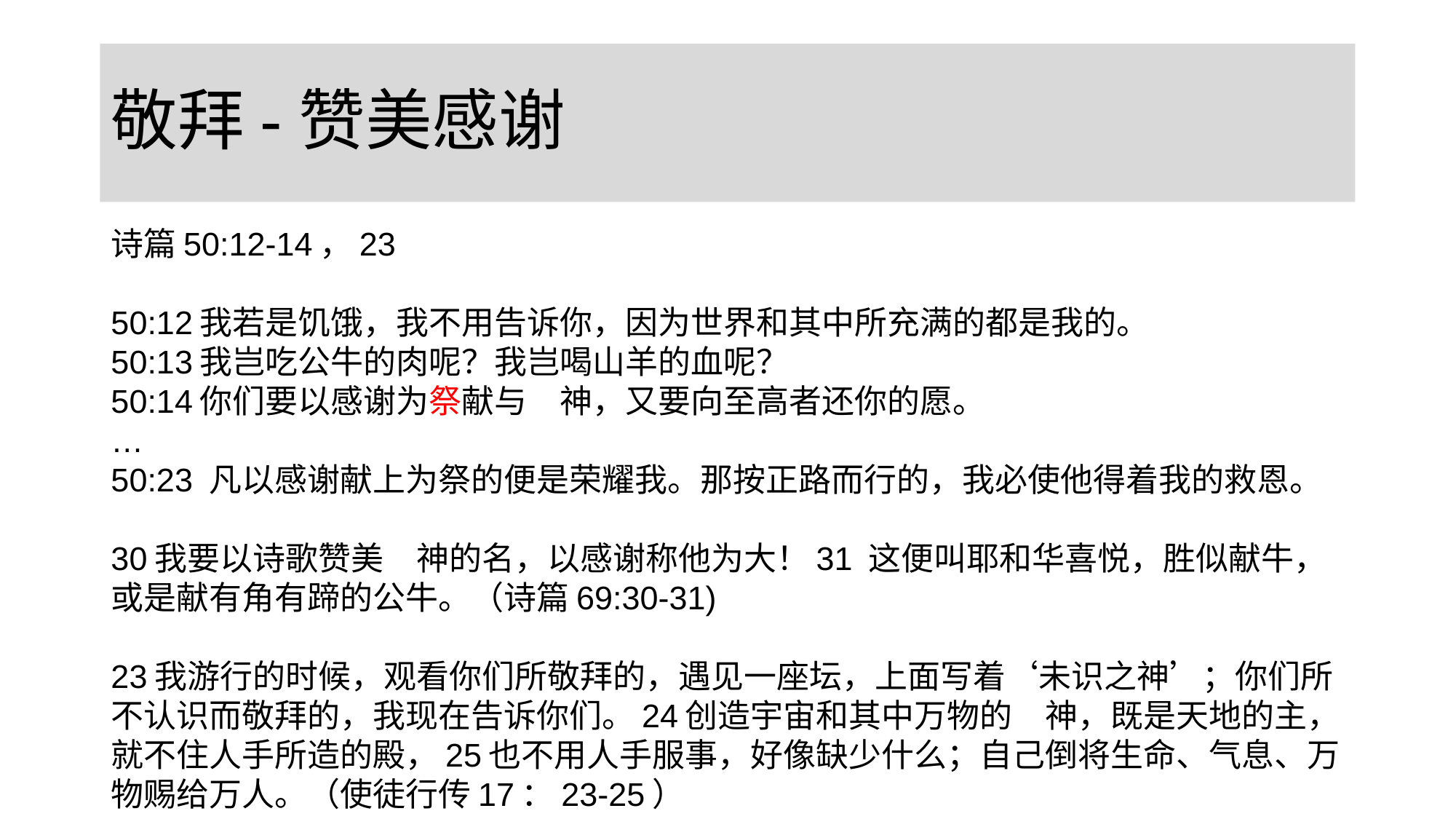

# 敬拜-赞美感谢
诗篇50:12-14，23

50:12我若是饥饿，我不用告诉你，因为世界和其中所充满的都是我的。
50:13我岂吃公牛的肉呢？我岂喝山羊的血呢？
50:14你们要以感谢为祭献与　神，又要向至高者还你的愿。
…
50:23 凡以感谢献上为祭的便是荣耀我。那按正路而行的，我必使他得着我的救恩。

30我要以诗歌赞美　神的名，以感谢称他为大！31 这便叫耶和华喜悦，胜似献牛，或是献有角有蹄的公牛。（诗篇69:30-31)

23我游行的时候，观看你们所敬拜的，遇见一座坛，上面写着‘未识之神’；你们所不认识而敬拜的，我现在告诉你们。24创造宇宙和其中万物的　神，既是天地的主，就不住人手所造的殿，25也不用人手服事，好像缺少什么；自己倒将生命、气息、万物赐给万人。（使徒行传17：23-25）